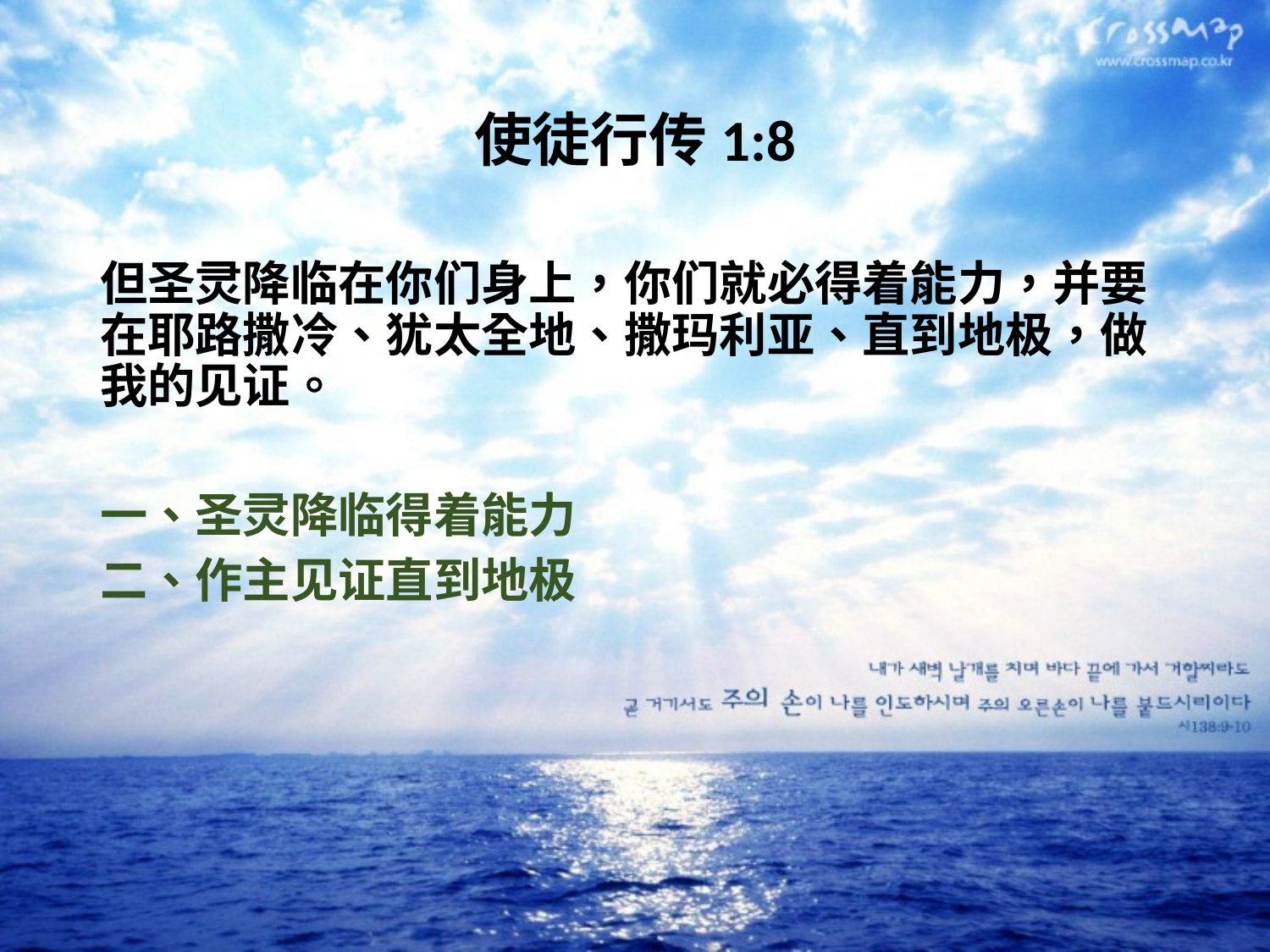

# 使徒行传1:8
但圣灵降临在你们身上，你们就必得着能力，并要在耶路撒冷、犹太全地、撒玛利亚、直到地极，做我的见证。

一、圣灵降临得着能力
二、作主见证直到地极